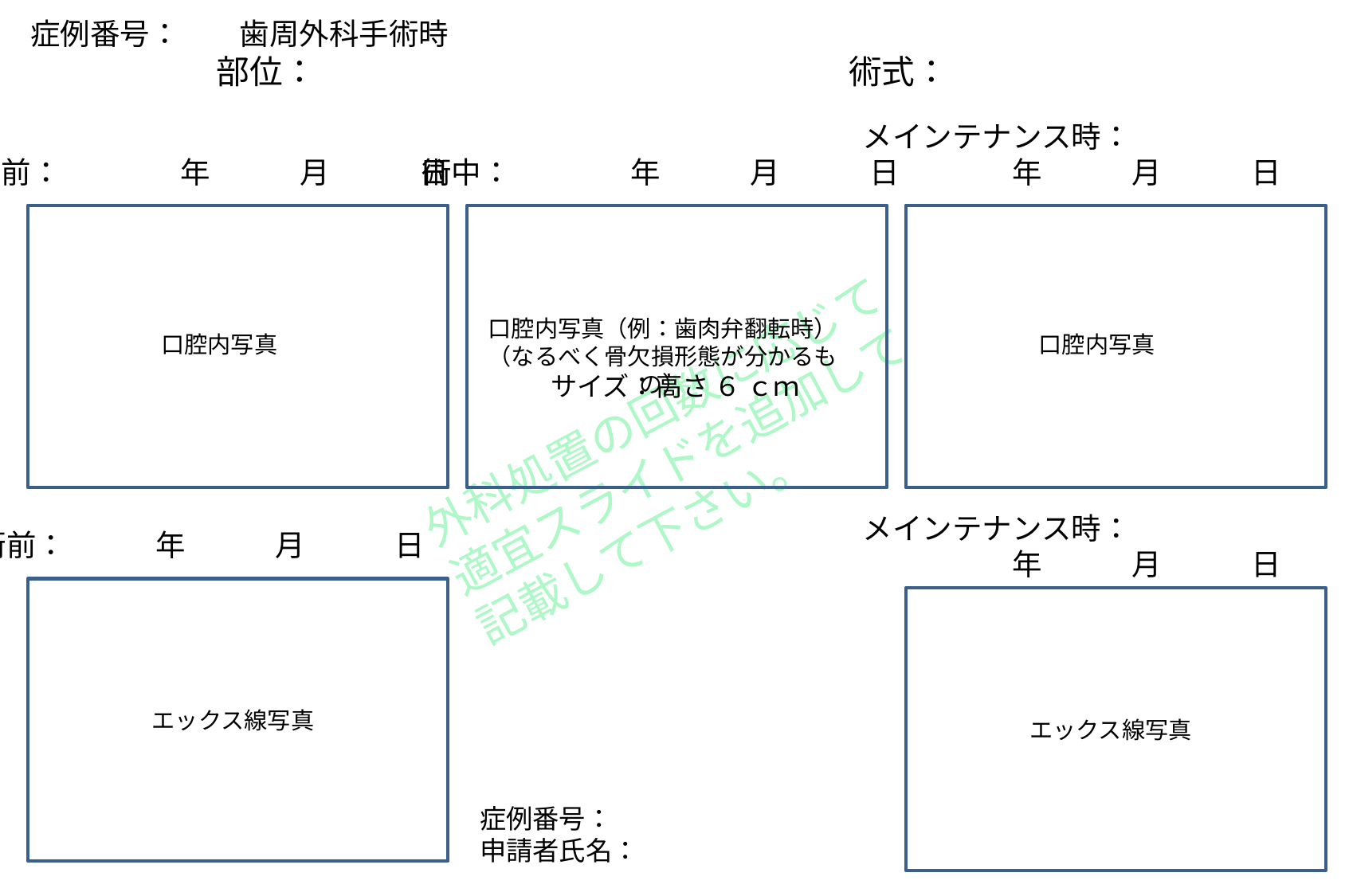

症例番号：　　歯周外科手術時
	　　部位：　　　　　　　　　　　　　　　　術式：
メインテナンス時：
　　　　　年　　　月　　　日
術前：　　　　年　　　月　　　日
術中：　　　　年　　　月　　　日

口腔内写真（例：歯肉弁翻転時）
（なるべく骨欠損形態が分かるもの）
口腔内写真
口腔内写真
サイズ：高さ ６ ｃｍ
外科処置の回数に応じて
適宜スライドを追加して
記載して下さい。
メインテナンス時：
　　　　　年　　　月　　　日
術前：　　　年　　　月　　　日

エックス線写真
エックス線写真
症例番号：
申請者氏名：